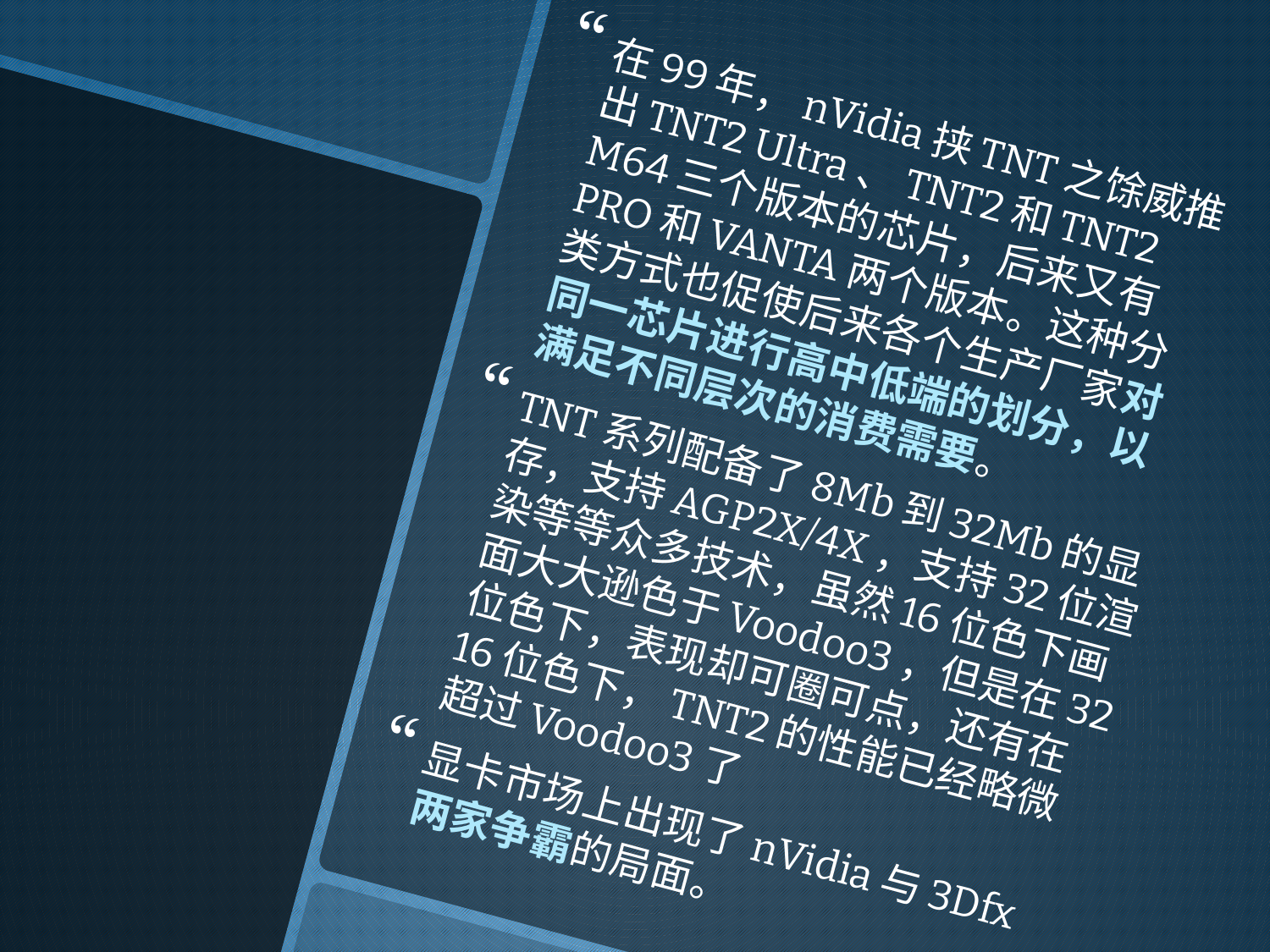

在99年，nVidia挟TNT之馀威推出TNT2 Ultra、TNT2和TNT2 M64三个版本的芯片，后来又有PRO和VANTA两个版本。这种分类方式也促使后来各个生产厂家对同一芯片进行高中低端的划分，以满足不同层次的消费需要。
TNT系列配备了8Mb到32Mb的显存，支持AGP2X/4X，支持32位渲染等等众多技术，虽然16位色下画面大大逊色于Voodoo3，但是在32位色下，表现却可圈可点，还有在16位色下，TNT2的性能已经略微超过Voodoo3了
显卡市场上出现了nVidia与3Dfx两家争霸的局面。
#